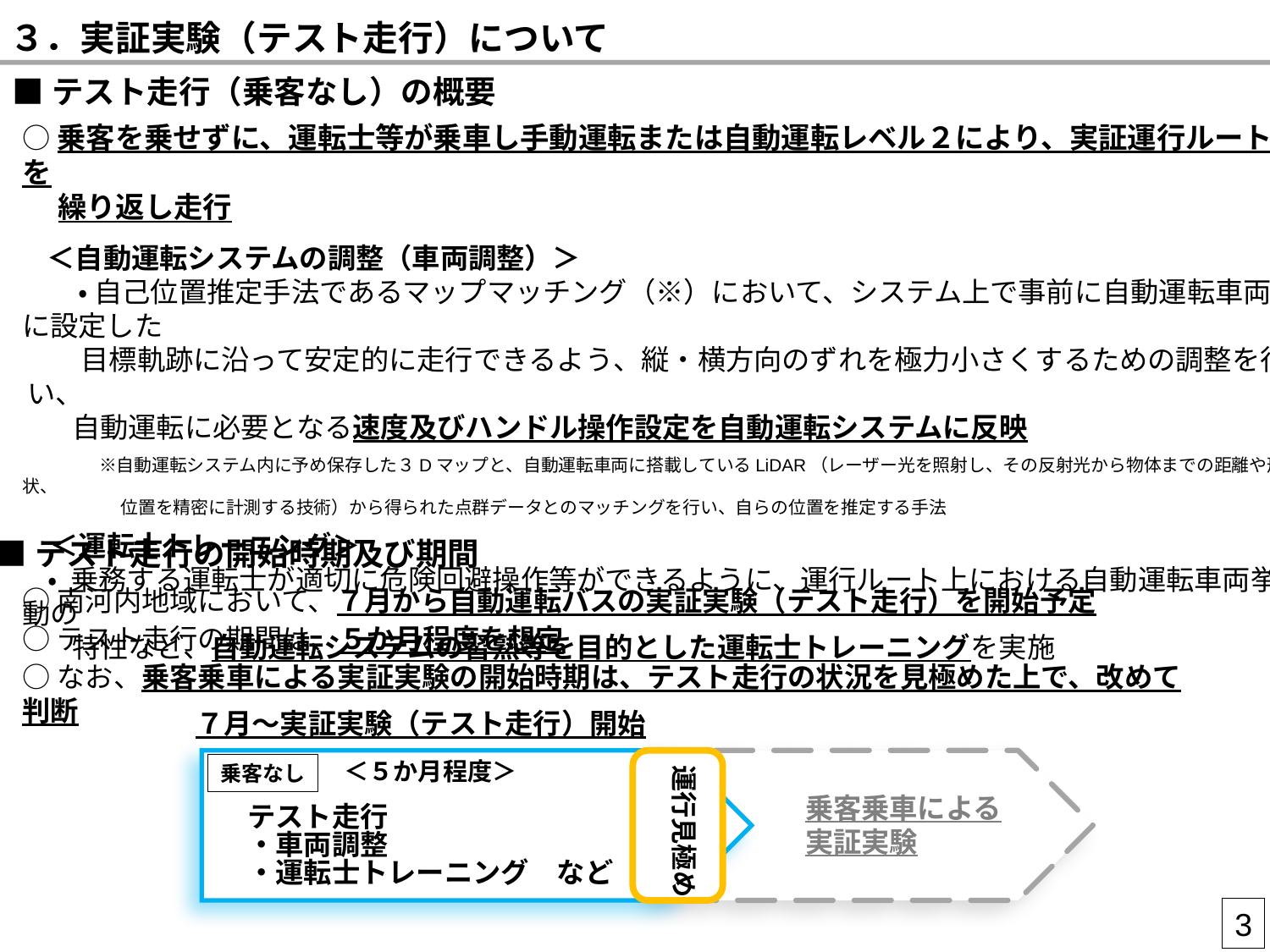

３．実証実験（テスト走行）について

■テスト走行（乗客なし）の概要
○乗客を乗せずに、運転士等が乗車し手動運転または自動運転レベル２により、実証運行ルートを
　 繰り返し走行

　＜自動運転システムの調整（車両調整）＞
　　• 自己位置推定手法であるマップマッチング（※）において、システム上で事前に自動運転車両に設定した
　    目標軌跡に沿って安定的に走行できるよう、縦・横方向のずれを極力小さくするための調整を行い、
      自動運転に必要となる速度及びハンドル操作設定を自動運転システムに反映

　　      　※自動運転システム内に予め保存した３Dマップと、自動運転車両に搭載しているLiDAR（レーザー光を照射し、その反射光から物体までの距離や形状、
　　　       　位置を精密に計測する技術）から得られた点群データとのマッチングを行い、自らの位置を推定する手法

　＜運転士トレーニング＞
    • 乗務する運転士が適切に危険回避操作等ができるように、運行ルート上における自動運転車両挙動の
      特性など、自動運転システムの習熟等を目的とした運転士トレーニングを実施
■テスト走行の開始時期及び期間
○南河内地域において、７月から自動運転バスの実証実験（テスト走行）を開始予定

○テスト走行の期間は、５か月程度を想定

○なお、乗客乗車による実証実験の開始時期は、テスト走行の状況を見極めた上で、改めて判断
７月～実証実験（テスト走行）開始
＜５か月程度＞

運行見極め
乗客なし
乗客乗車による
実証実験
テスト走行
・車両調整
・運転士トレーニング　など
3